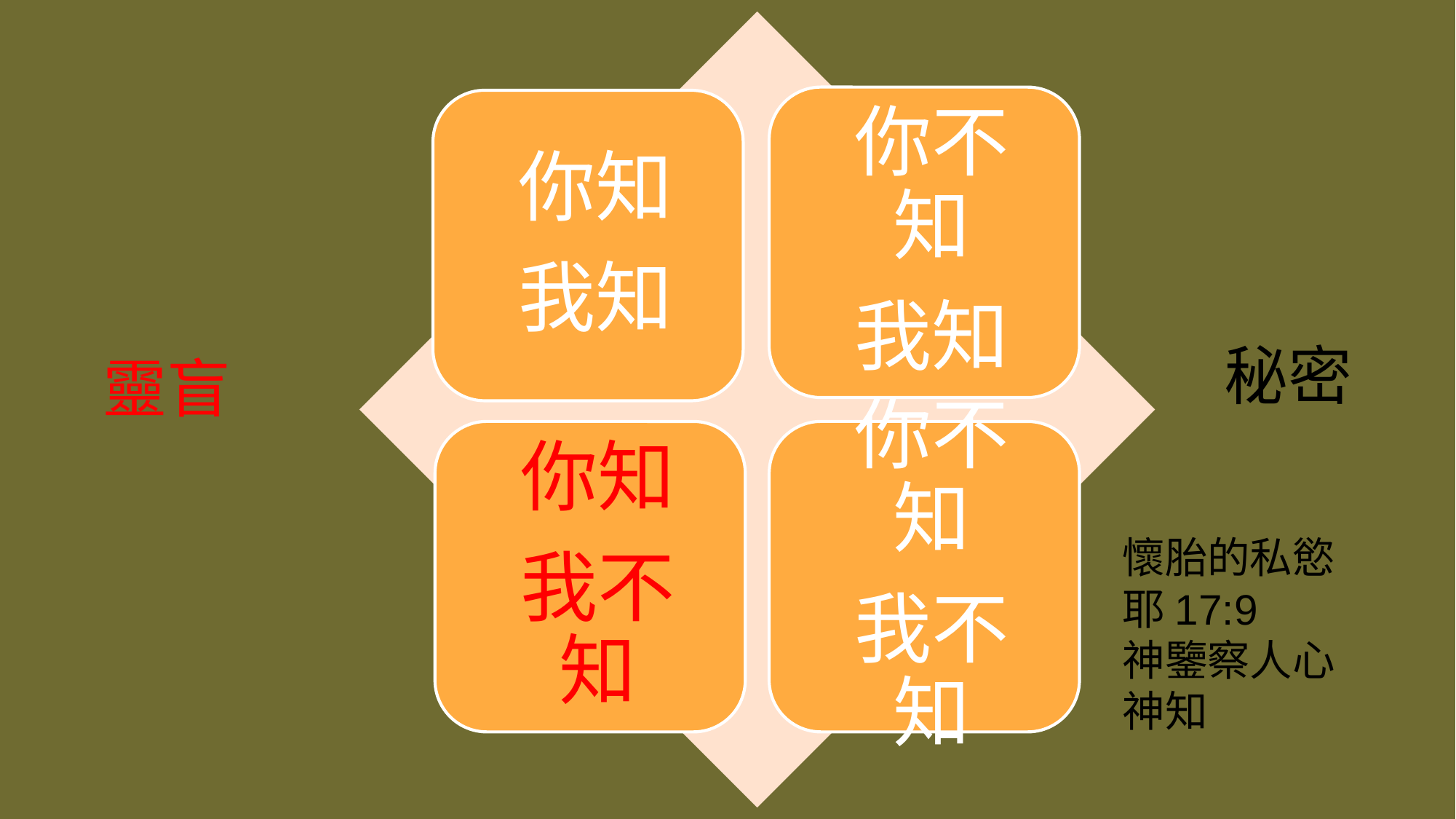

你知
我知
你不知
我知
你知
我不知
你不知
我不知
秘密
靈盲
懷胎的私慾
耶17:9
神鑒察人心
神知